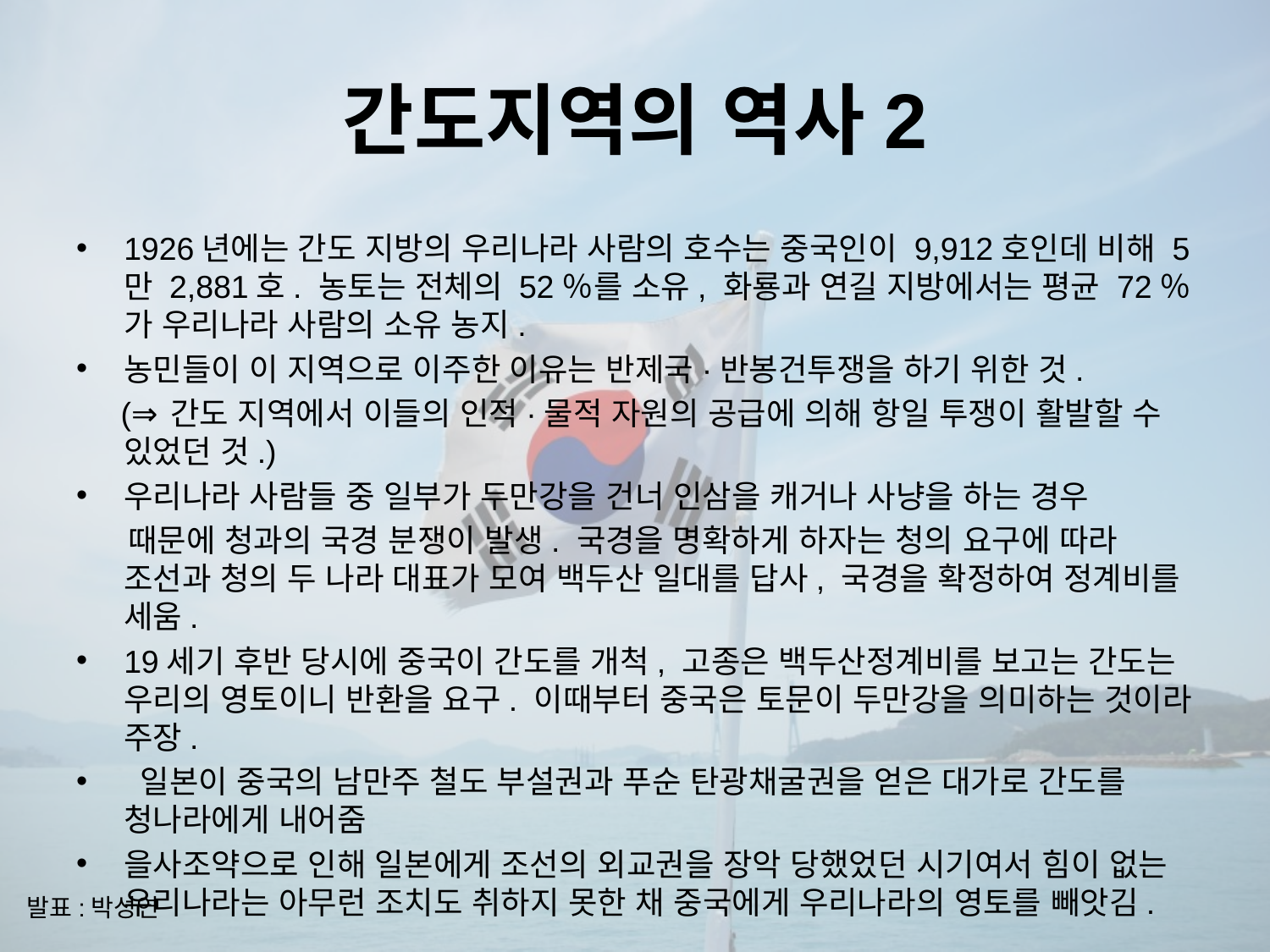

# 간도지역의 역사2
1926년에는 간도 지방의 우리나라 사람의 호수는 중국인이 9,912호인데 비해 5만 2,881호. 농토는 전체의 52％를 소유, 화룡과 연길 지방에서는 평균 72％가 우리나라 사람의 소유 농지.
농민들이 이 지역으로 이주한 이유는 반제국·반봉건투쟁을 하기 위한 것.
     (⇒간도 지역에서 이들의 인적·물적 자원의 공급에 의해 항일 투쟁이 활발할 수 있었던 것.)
우리나라 사람들 중 일부가 두만강을 건너 인삼을 캐거나 사냥을 하는 경우
     때문에 청과의 국경 분쟁이 발생. 국경을 명확하게 하자는 청의 요구에 따라 조선과 청의 두 나라 대표가 모여 백두산 일대를 답사, 국경을 확정하여 정계비를 세움.
19세기 후반 당시에 중국이 간도를 개척, 고종은 백두산정계비를 보고는 간도는 우리의 영토이니 반환을 요구. 이때부터 중국은 토문이 두만강을 의미하는 것이라 주장.
 일본이 중국의 남만주 철도 부설권과 푸순 탄광채굴권을 얻은 대가로 간도를 청나라에게 내어줌
을사조약으로 인해 일본에게 조선의 외교권을 장악 당했었던 시기여서 힘이 없는 우리나라는 아무런 조치도 취하지 못한 채 중국에게 우리나라의 영토를 빼앗김.

발표:박성연